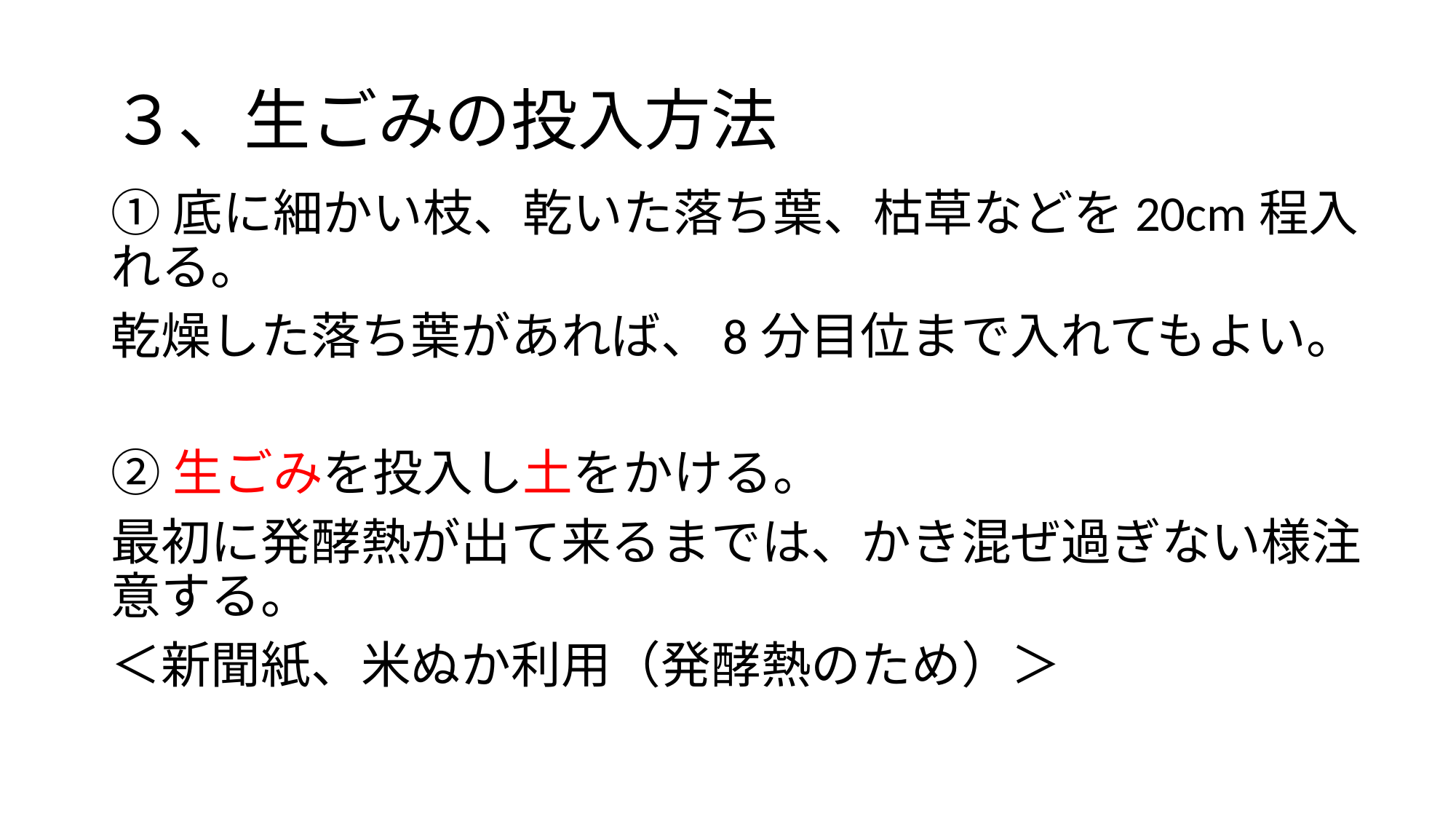

# ３、生ごみの投入方法
①底に細かい枝、乾いた落ち葉、枯草などを20cm程入れる。
乾燥した落ち葉があれば、8分目位まで入れてもよい。

②生ごみを投入し土をかける。
最初に発酵熱が出て来るまでは、かき混ぜ過ぎない様注意する。
＜新聞紙、米ぬか利用（発酵熱のため）＞